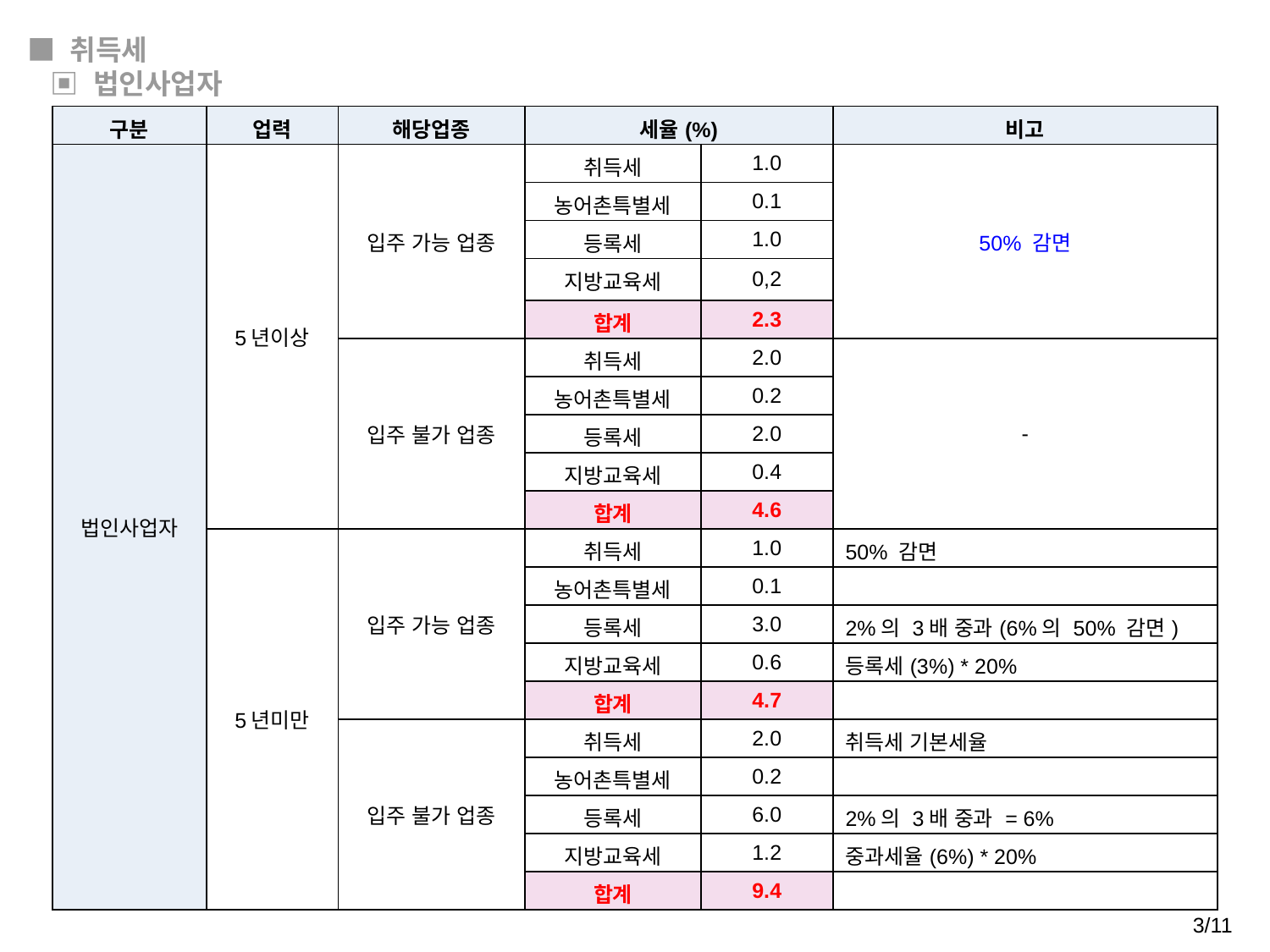

■ 취득세
   ▣ 법인사업자
| 구분 | 업력 | 해당업종 | 세율(%) |  | 비고 |
| --- | --- | --- | --- | --- | --- |
| 법인사업자 | 5년이상 | 입주 가능 업종 | 취득세 | 1.0 | 50% 감면 |
|  |  |  | 농어촌특별세 | 0.1 |  |
|  |  |  | 등록세 | 1.0 |  |
|  |  |  | 지방교육세 | 0,2 |  |
|  |  |  | 합계 | 2.3 |  |
|  |  | 입주 불가 업종 | 취득세 | 2.0 | - |
|  |  |  | 농어촌특별세 | 0.2 |  |
|  |  |  | 등록세 | 2.0 |  |
|  |  |  | 지방교육세 | 0.4 |  |
|  |  |  | 합계 | 4.6 |  |
|  | 5년미만 | 입주 가능 업종 | 취득세 | 1.0 | 50% 감면 |
|  |  |  | 농어촌특별세 | 0.1 |  |
|  |  |  | 등록세 | 3.0 | 2%의 3배 중과(6%의 50% 감면) |
|  |  |  | 지방교육세 | 0.6 | 등록세(3%) \* 20% |
|  |  |  | 합계 | 4.7 |  |
|  |  | 입주 불가 업종 | 취득세 | 2.0 | 취득세 기본세율 |
|  |  |  | 농어촌특별세 | 0.2 |  |
|  |  |  | 등록세 | 6.0 | 2%의 3배 중과 = 6% |
|  |  |  | 지방교육세 | 1.2 | 중과세율(6%) \* 20% |
|  |  |  | 합계 | 9.4 |  |
3/11